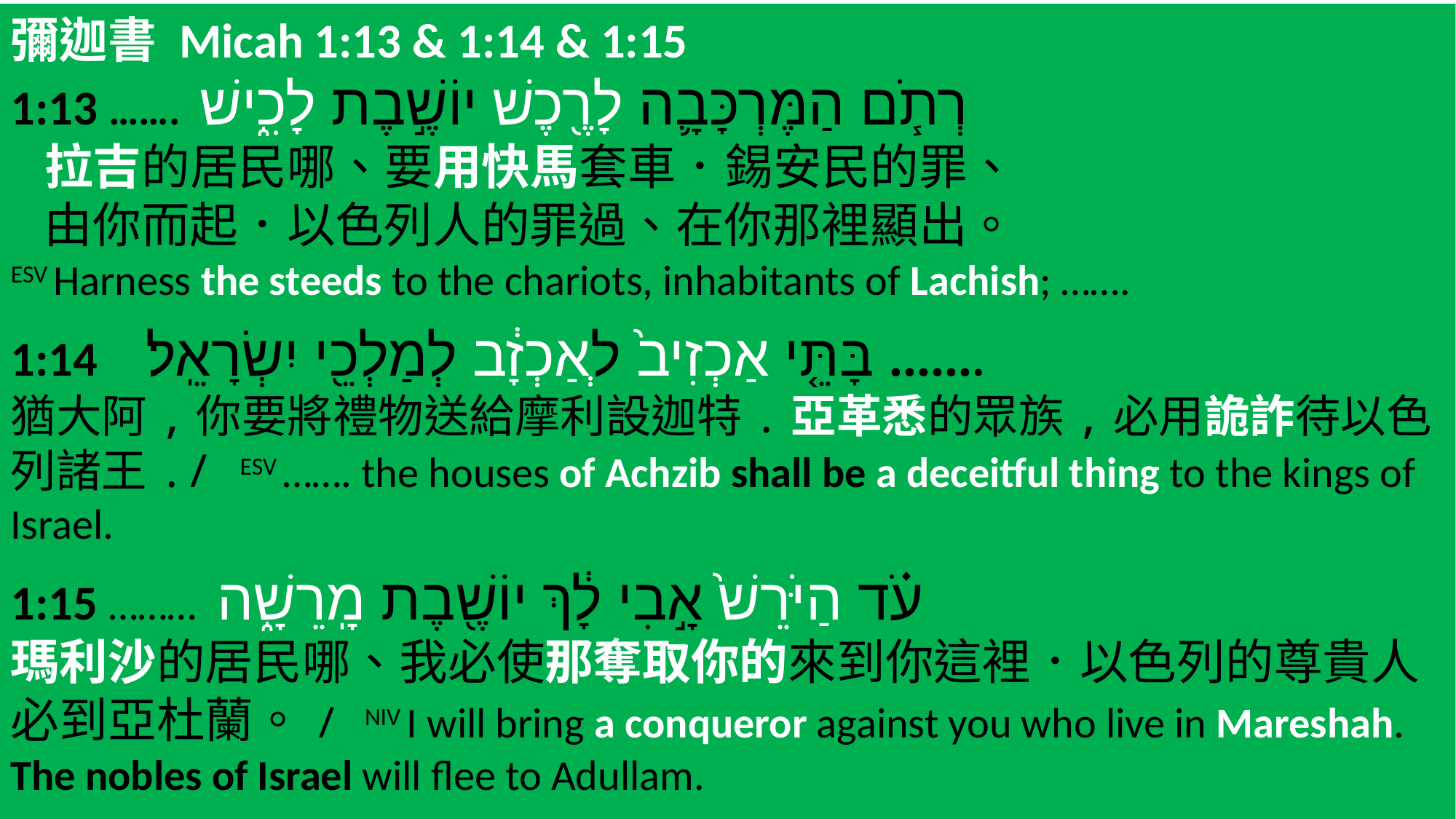

彌迦書 Micah 1:13 & 1:14 & 1:15
1:13 …….  ‎רְתֹ֧ם הַמֶּרְכָּבָ֛ה לָרֶ֖כֶשׁ יוֹשֶׁ֣בֶת לָכִ֑ישׁ
  拉吉的居民哪、要用快馬套車．錫安民的罪、
  由你而起．以色列人的罪過、在你那裡顯出。
ESV Harness the steeds to the chariots, inhabitants of Lachish; …….

1:14  ‎  בָּתֵּ֤י אַכְזִיב֙ לְאַכְזָ֔ב לְמַלְכֵ֖י יִשְׂרָאֵֽל׃ …….
猶大阿,你要將禮物送給摩利設迦特.亞革悉的眾族,必用詭詐待以色列諸王./ ESV ……. the houses of Achzib shall be a deceitful thing to the kings of Israel.

1:15 ………  ‎עֹ֗ד הַיֹּרֵשׁ֙ אָ֣בִי לָ֔ךְ יוֹשֶׁ֖בֶת מָֽרֵשָׁ֑ה
瑪利沙的居民哪、我必使那奪取你的來到你這裡．以色列的尊貴人必到亞杜蘭。/ NIV I will bring a conqueror against you who live in Mareshah. The nobles of Israel will flee to Adullam.